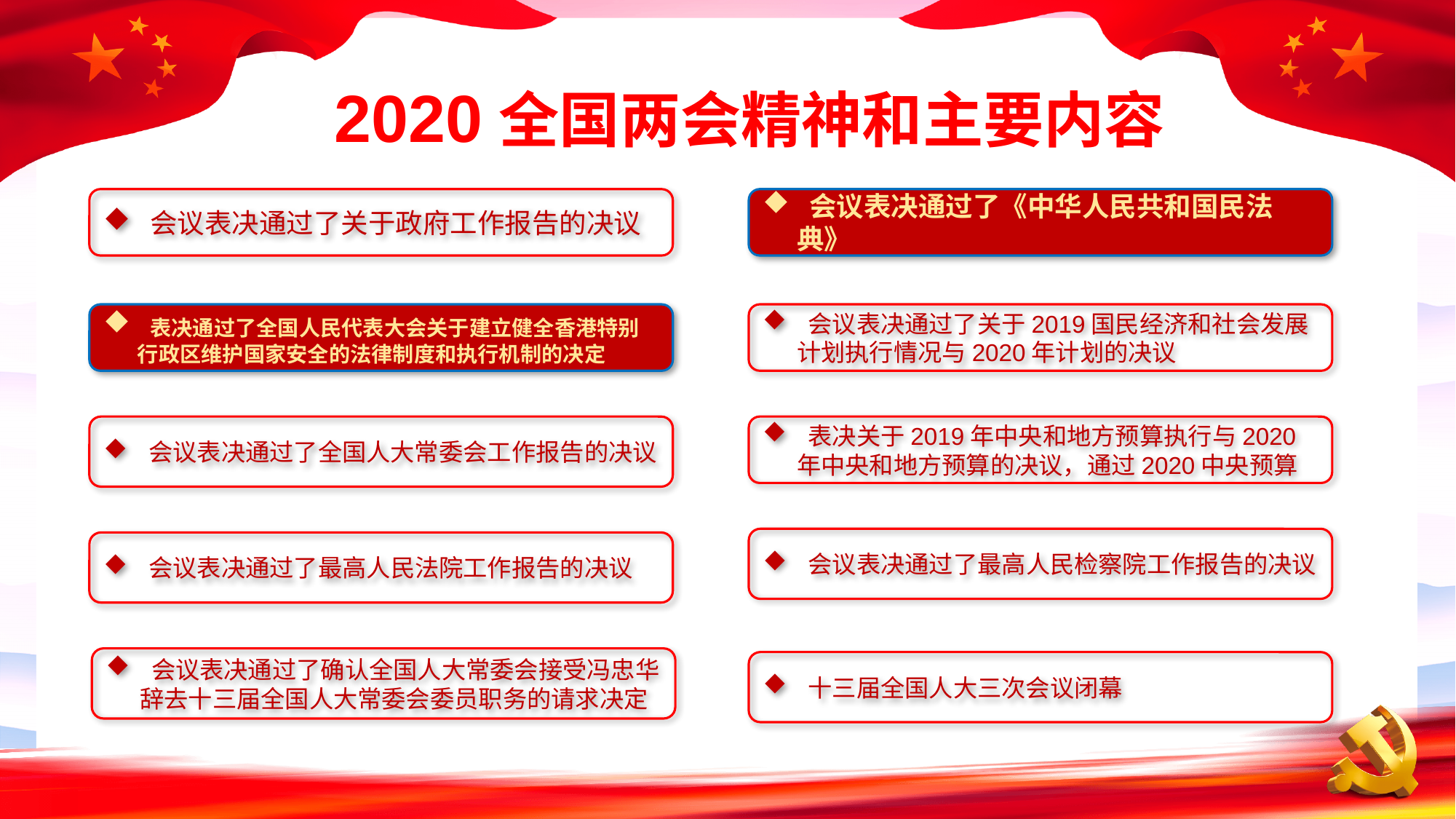

会议表决通过了关于政府工作报告的决议
 会议表决通过了《中华人民共和国民法典》
 表决通过了全国人民代表大会关于建立健全香港特别行政区维护国家安全的法律制度和执行机制的决定
 会议表决通过了关于2019国民经济和社会发展计划执行情况与2020年计划的决议
 表决关于2019年中央和地方预算执行与2020年中央和地方预算的决议，通过2020中央预算
 会议表决通过了全国人大常委会工作报告的决议
 会议表决通过了最高人民检察院工作报告的决议
 会议表决通过了最高人民法院工作报告的决议
 会议表决通过了确认全国人大常委会接受冯忠华辞去十三届全国人大常委会委员职务的请求决定
 十三届全国人大三次会议闭幕